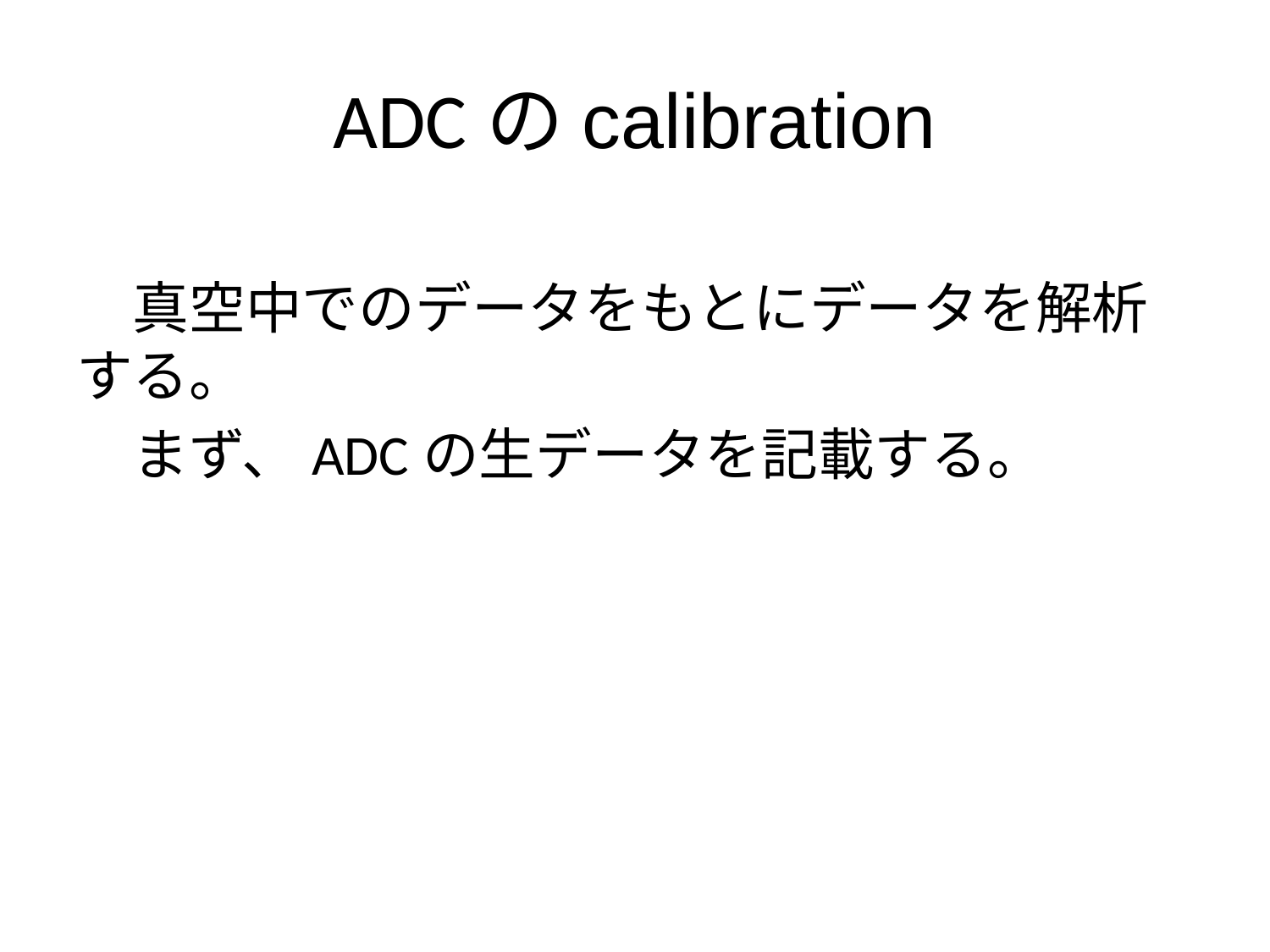

# ADCのcalibration
　真空中でのデータをもとにデータを解析する。
　まず、ADCの生データを記載する。